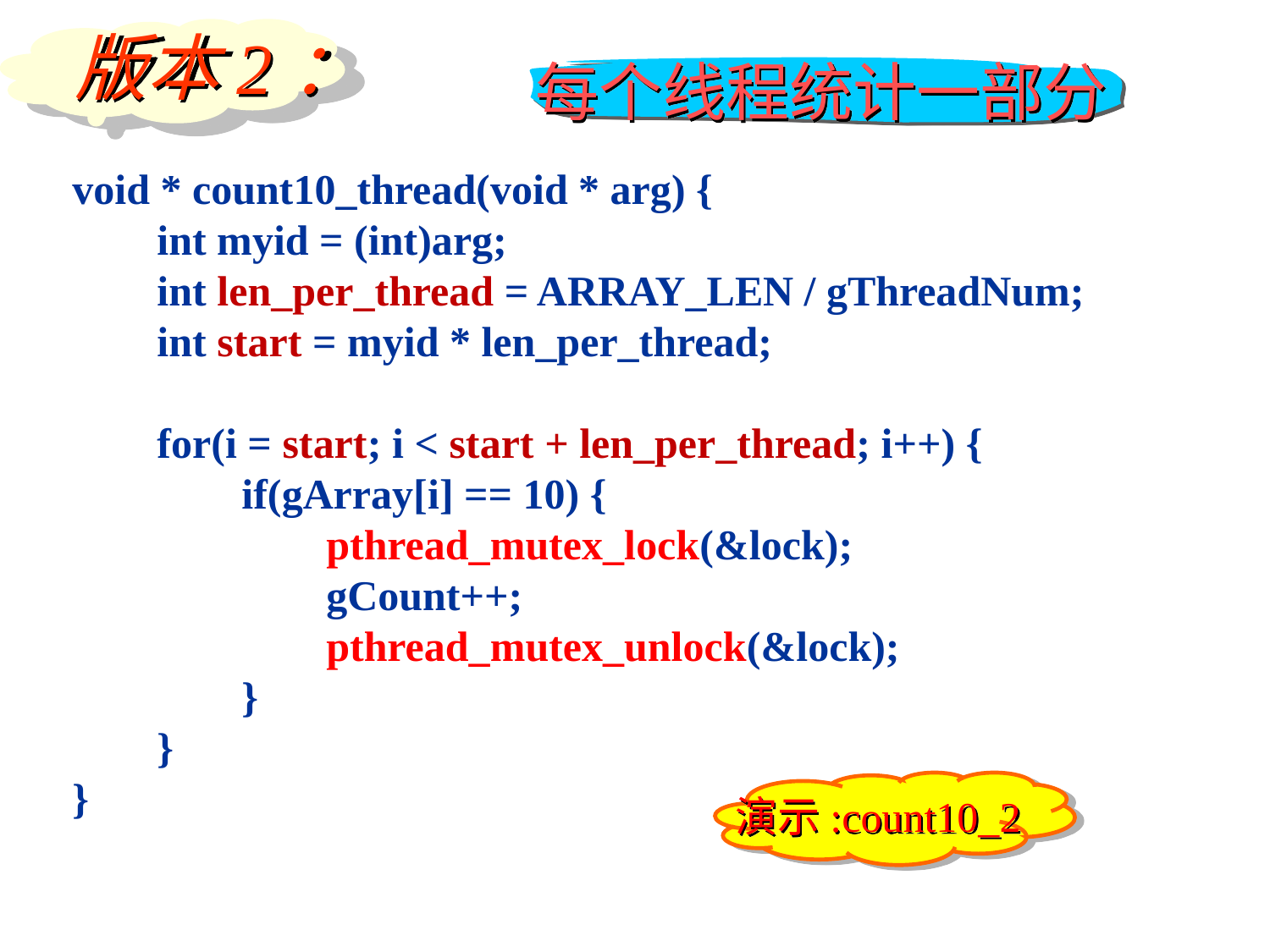

版本2：

每个线程统计一部分

void * count10_thread(void * arg) {
        int myid = (int)arg;
        int len_per_thread = ARRAY_LEN / gThreadNum;
        int start = myid * len_per_thread;

        for(i = start; i < start + len_per_thread; i++) {
                if(gArray[i] == 10) {
                        pthread_mutex_lock(&lock);
                        gCount++;
                        pthread_mutex_unlock(&lock);
                }
        }
}

演示:count10_2